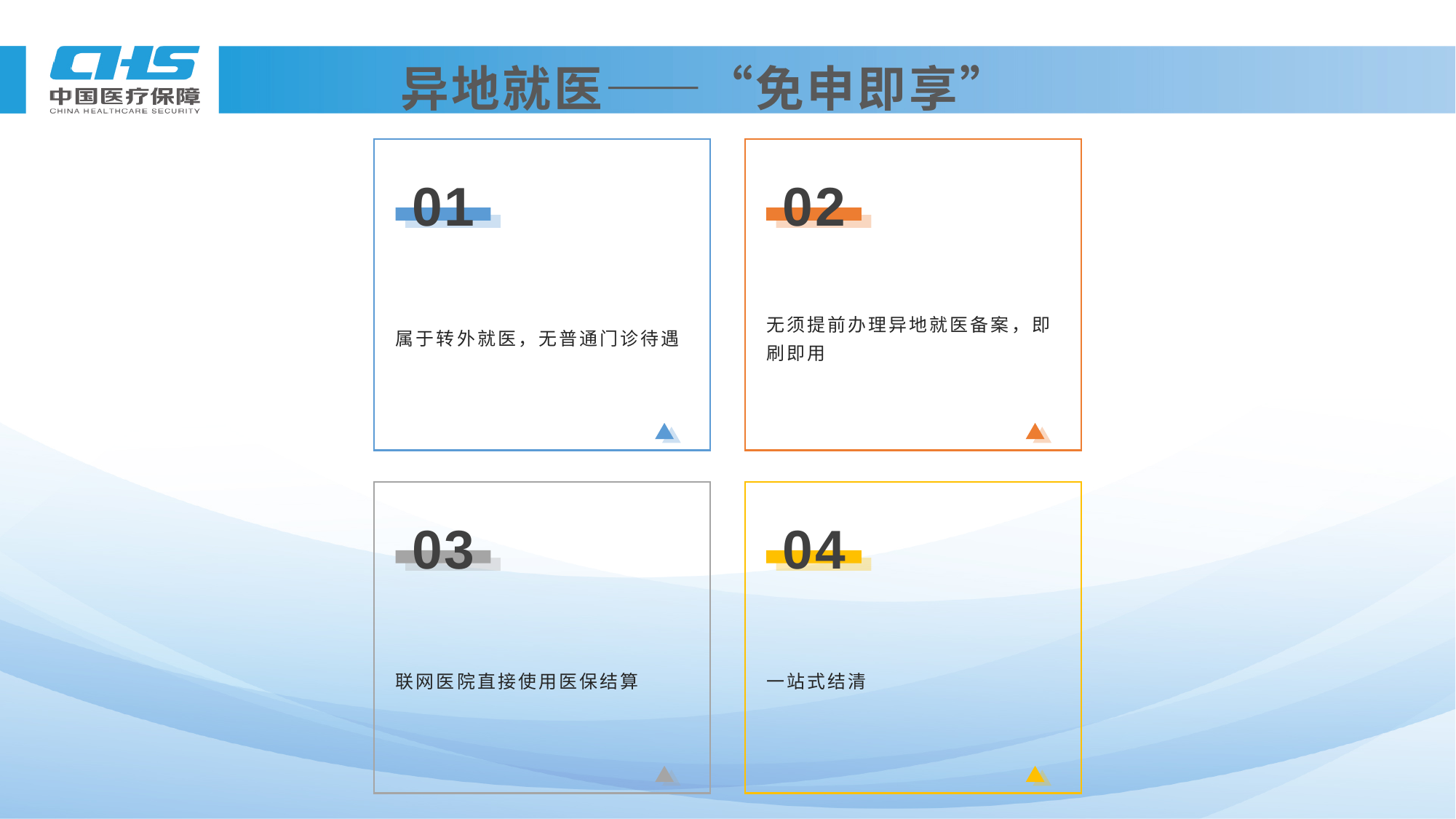

# 异地就医——“免申即享”
01
02

属于转外就医，无普通门诊待遇
无须提前办理异地就医备案，即刷即用

03
04

联网医院直接使用医保结算
一站式结清